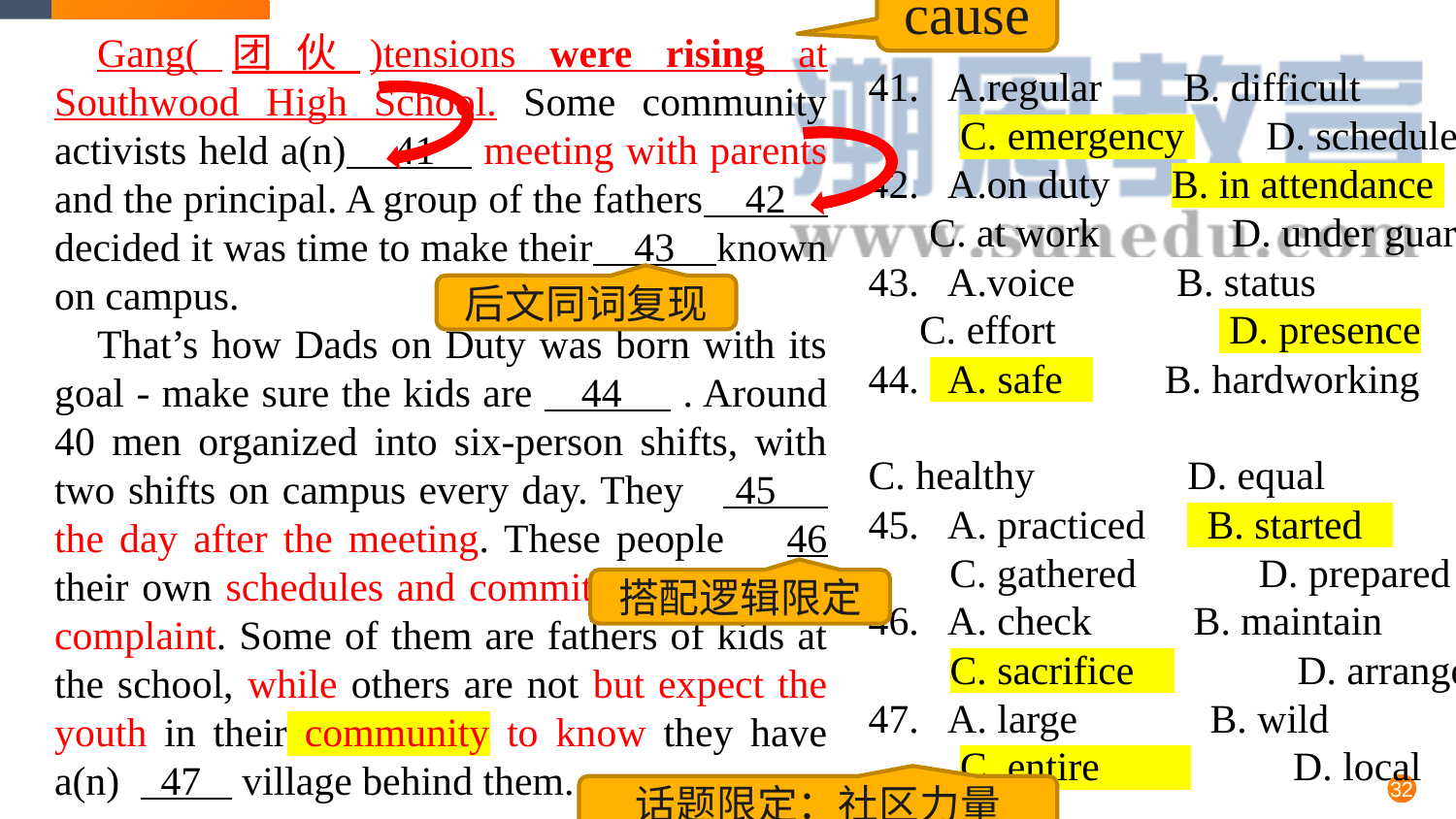

cause
Gang(团伙)tensions were rising at Southwood High School. Some community activists held a(n)    41    meeting with parents and the principal. A group of the fathers    42     decided it was time to make their    43    known on campus.
That’s how Dads on Duty was born with its goal - make sure the kids are    44     . Around 40 men organized into six-person shifts, with two shifts on campus every day. They    45     the day after the meeting. These people    46 their own schedules and commitments without complaint. Some of them are fathers of kids at the school, while others are not but expect the youth in their community to know they have a(n)    47    village behind them.

41.   A.regular        B. difficult                          C. emergency        D. scheduled
42.   A.on duty      B. in attendance               C. at work             D. under guard
43.   A.voice          B. status                          C. effort                 D. presence
44.   A. safe          B. hardworking
C. healthy               D. equal
45.   A. practiced      B. started                         C. gathered            D. prepared
46.   A. check          B. maintain                      C. sacrifice                D. arrange
47.   A. large             B. wild                             C. entire                   D. local

后文同词复现
搭配逻辑限定
话题限定：社区力量